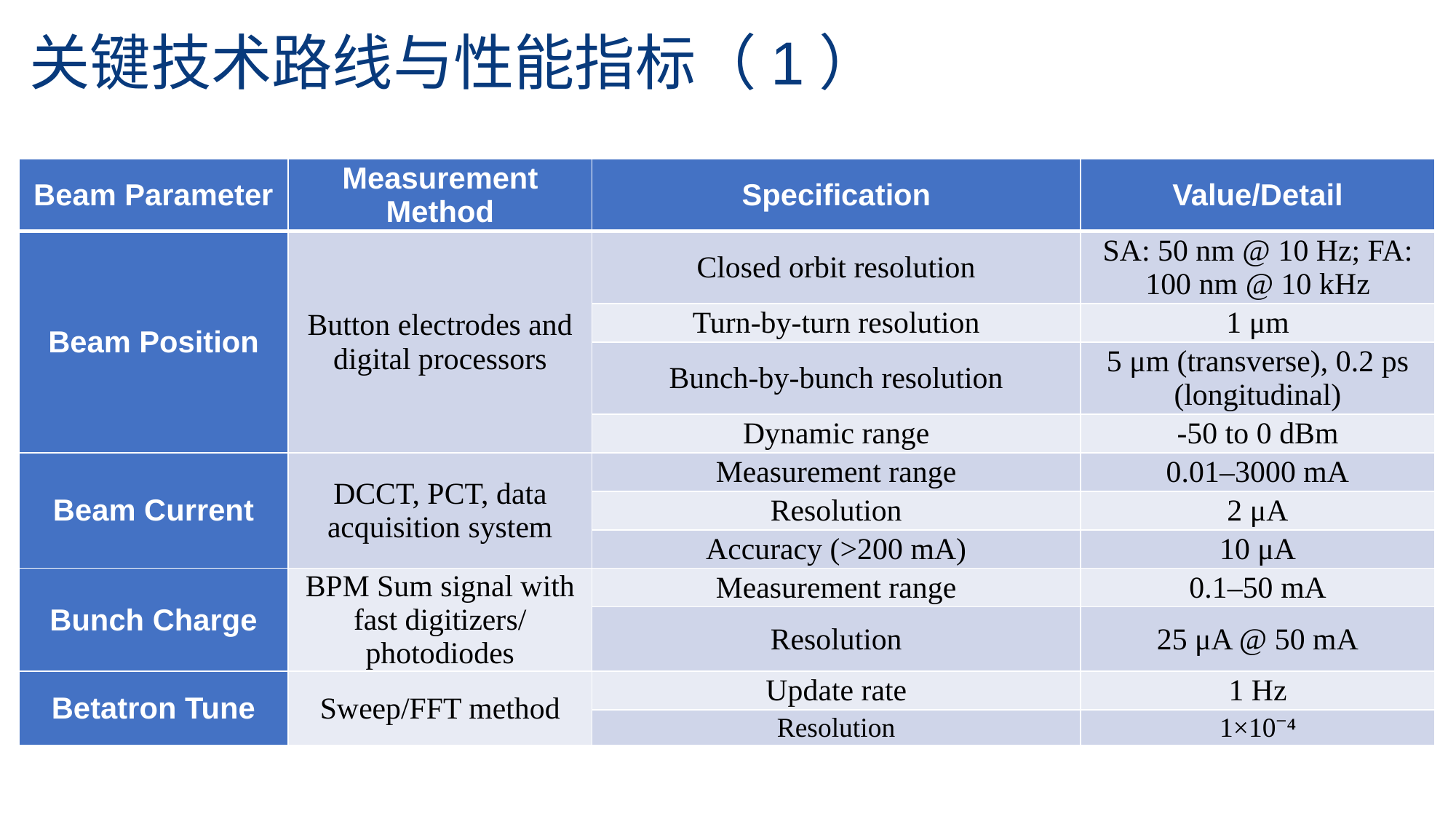

# 关键技术路线与性能指标（1）
| Beam Parameter | Measurement Method | Specification | Value/Detail |
| --- | --- | --- | --- |
| Beam Position | Button electrodes and digital processors | Closed orbit resolution | SA: 50 nm @ 10 Hz; FA: 100 nm @ 10 kHz |
|  |  | Turn-by-turn resolution | 1 μm |
|  |  | Bunch-by-bunch resolution | 5 μm (transverse), 0.2 ps (longitudinal) |
|  |  | Dynamic range | -50 to 0 dBm |
| Beam Current | DCCT, PCT, data acquisition system | Measurement range | 0.01–3000 mA |
|  |  | Resolution | 2 μA |
|  |  | Accuracy (>200 mA) | 10 μA |
| Bunch Charge | BPM Sum signal with fast digitizers/ photodiodes | Measurement range | 0.1–50 mA |
|  |  | Resolution | 25 μA @ 50 mA |
| Betatron Tune | Sweep/FFT method | Update rate | 1 Hz |
|  |  | Resolution | 1×10⁻⁴ |